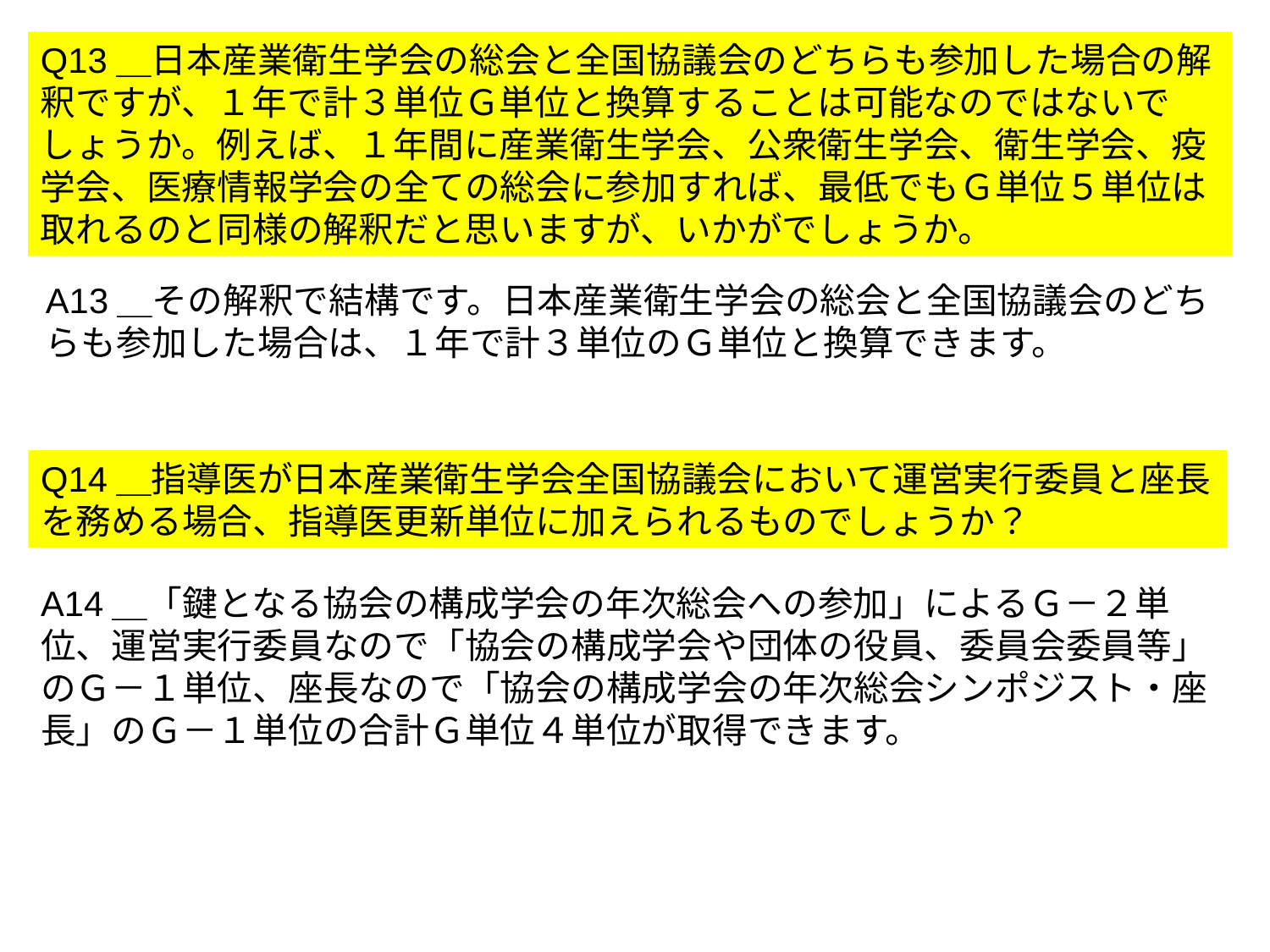

Q13＿日本産業衛生学会の総会と全国協議会のどちらも参加した場合の解釈ですが、１年で計３単位Ｇ単位と換算することは可能なのではないでしょうか。例えば、１年間に産業衛生学会、公衆衛生学会、衛生学会、疫学会、医療情報学会の全ての総会に参加すれば、最低でもＧ単位５単位は取れるのと同様の解釈だと思いますが、いかがでしょうか。
A13＿その解釈で結構です。日本産業衛生学会の総会と全国協議会のどちらも参加した場合は、１年で計３単位のＧ単位と換算できます。
Q14＿指導医が日本産業衛生学会全国協議会において運営実行委員と座長を務める場合、指導医更新単位に加えられるものでしょうか？
A14＿「鍵となる協会の構成学会の年次総会への参加」によるＧ－２単位、運営実行委員なので「協会の構成学会や団体の役員、委員会委員等」のＧ－１単位、座長なので「協会の構成学会の年次総会シンポジスト・座長」のＧ－１単位の合計Ｇ単位４単位が取得できます。